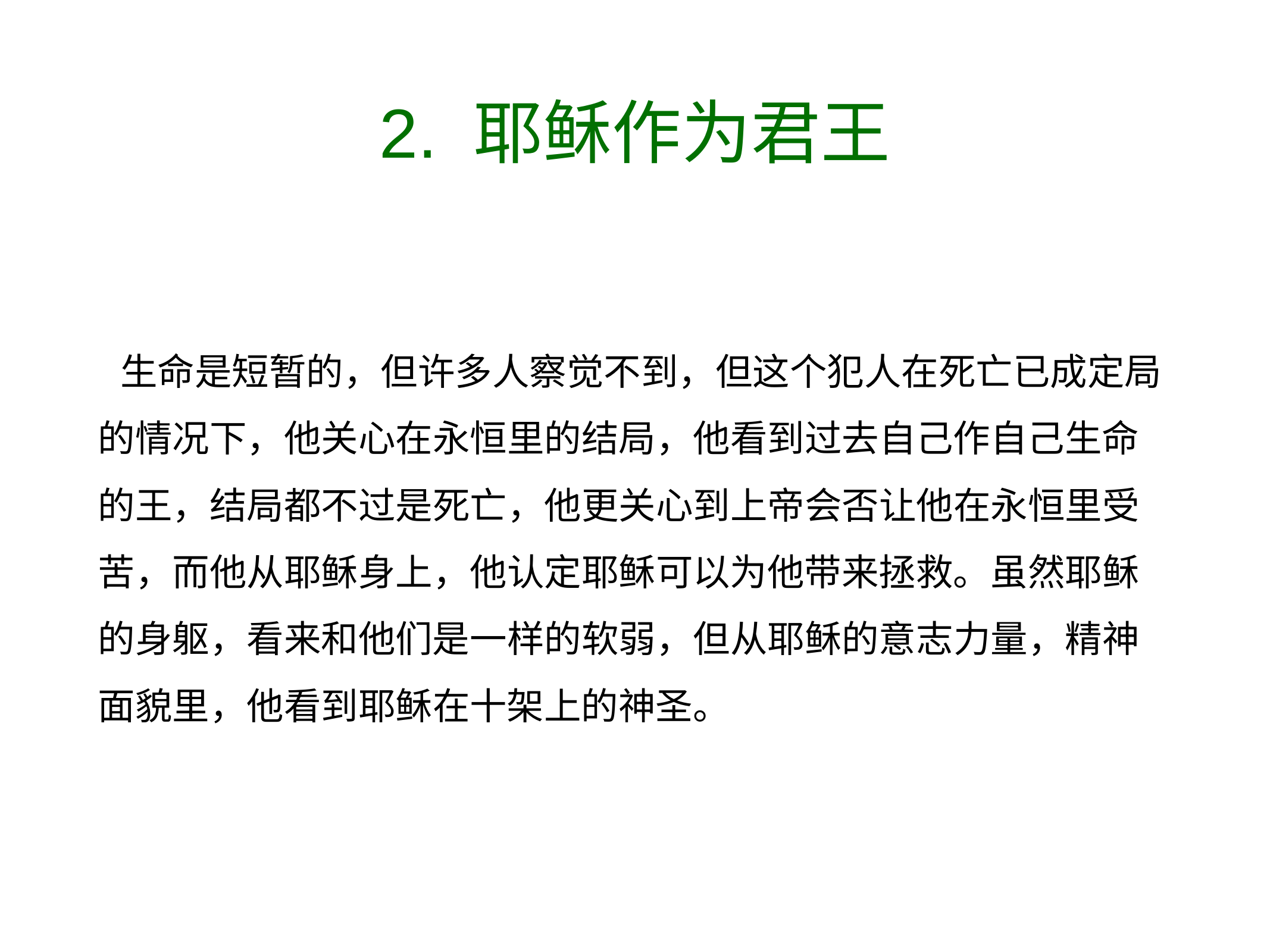

# 2. 耶稣作为君王
生命是短暂的，但许多人察觉不到，但这个犯人在死亡已成定局的情况下，他关心在永恒里的结局，他看到过去自己作自己生命的王，结局都不过是死亡，他更关心到上帝会否让他在永恒里受苦，而他从耶稣身上，他认定耶稣可以为他带来拯救。虽然耶稣的身躯，看来和他们是一样的软弱，但从耶稣的意志力量，精神面貌里，他看到耶稣在十架上的神圣。